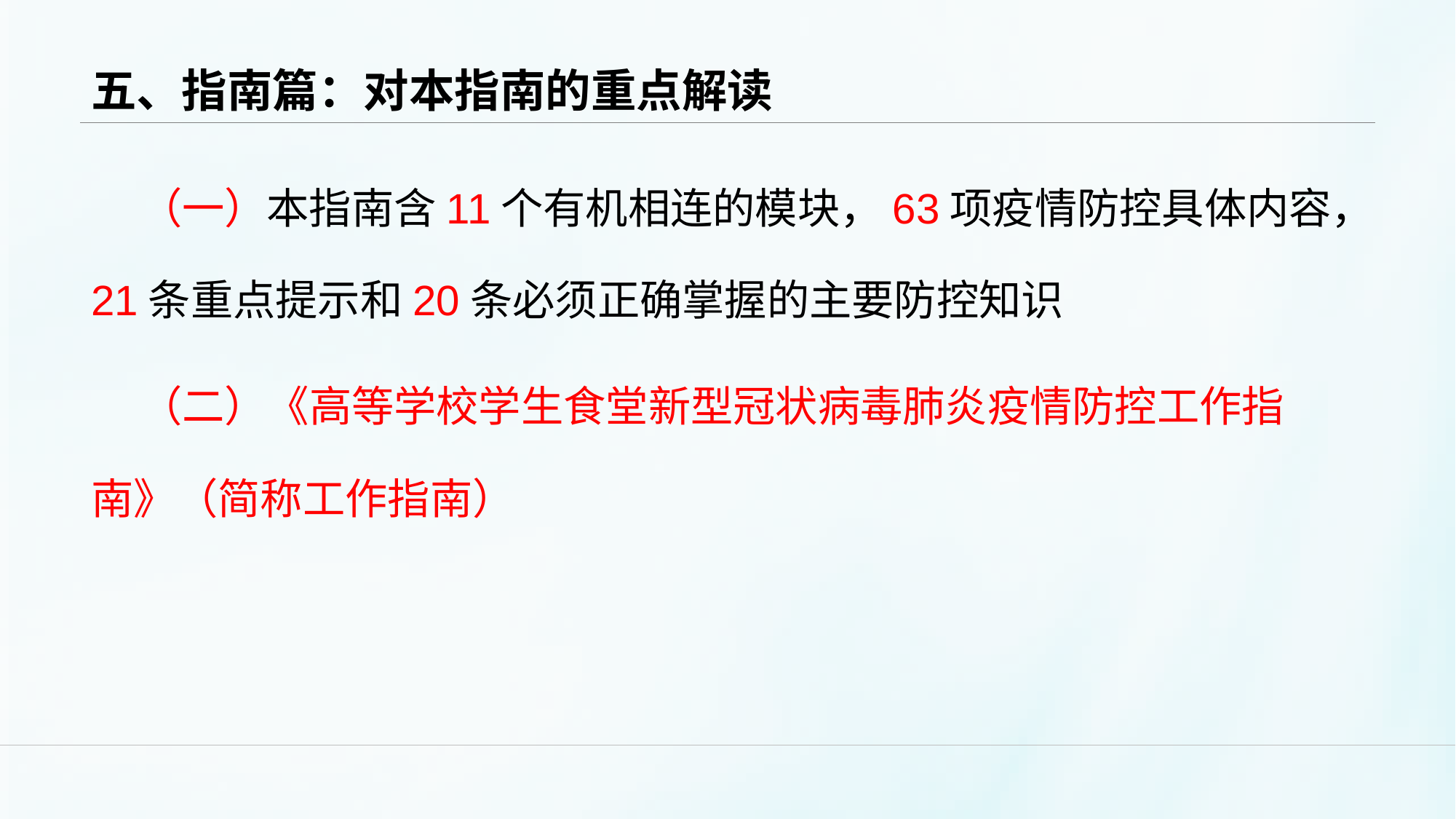

# 五、指南篇：对本指南的重点解读
（一）本指南含11个有机相连的模块，63项疫情防控具体内容，21条重点提示和20条必须正确掌握的主要防控知识
（二）《高等学校学生食堂新型冠状病毒肺炎疫情防控工作指南》（简称工作指南）